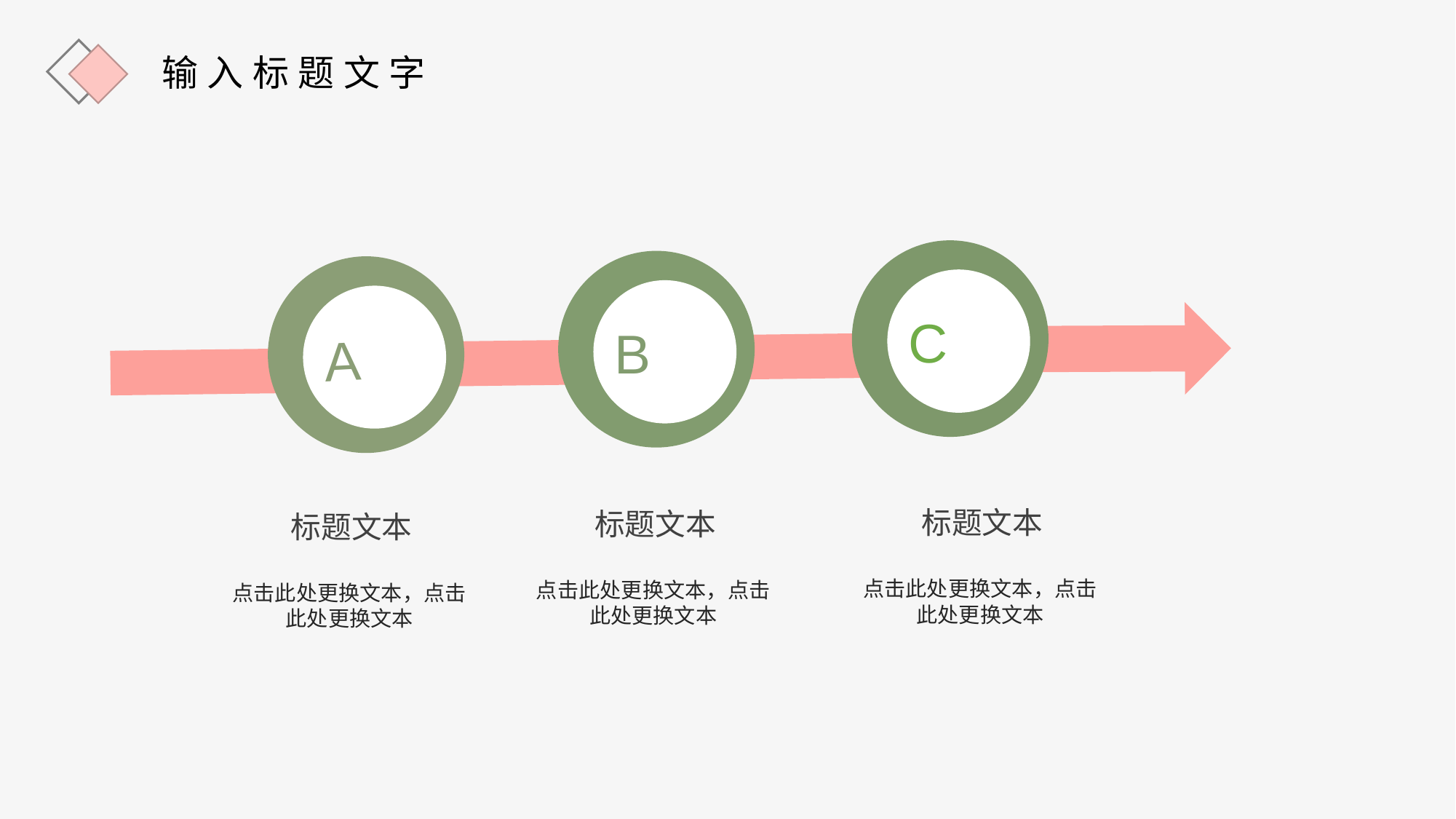

输入标题文字

C
B
A

标题文本
标题文本
标题文本
点击此处更换文本，点击此处更换文本
点击此处更换文本，点击此处更换文本
点击此处更换文本，点击此处更换文本